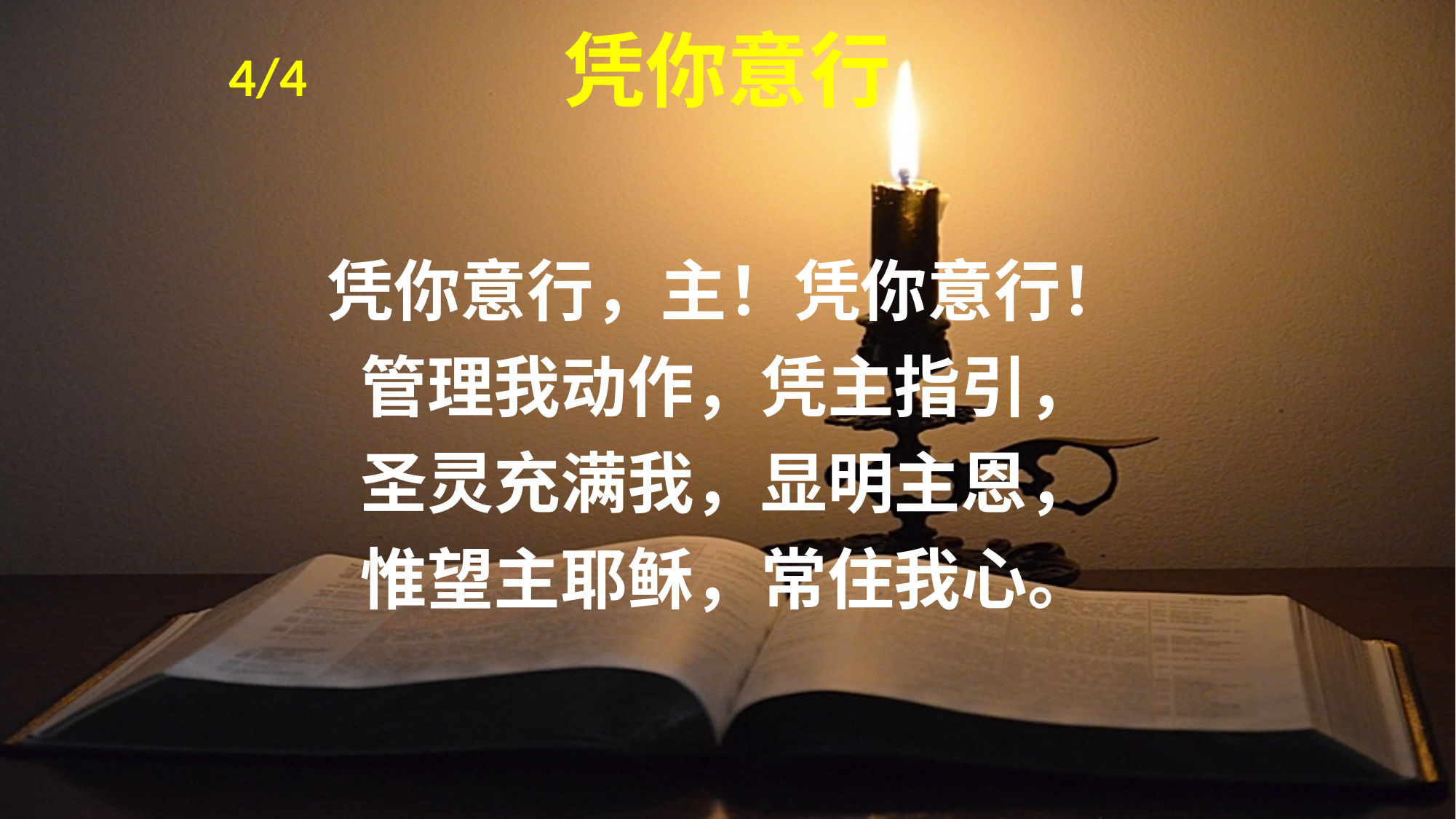

# 凭你意行
4/4
凭你意行，主！凭你意行！
管理我动作，凭主指引，
圣灵充满我，显明主恩，
惟望主耶稣，常住我心。